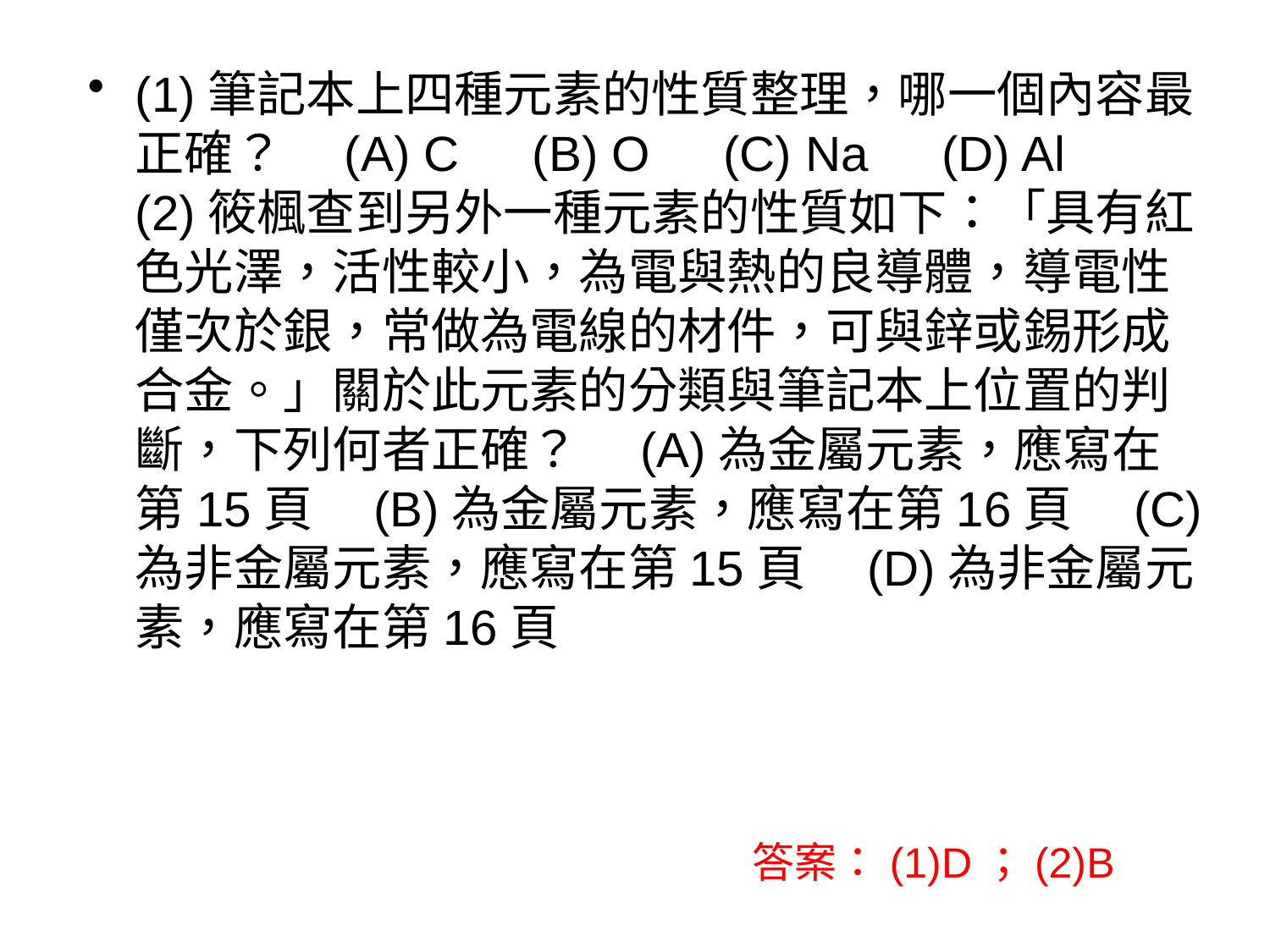

(1)筆記本上四種元素的性質整理，哪一個內容最正確？ (A) C　(B) O　(C) Na　(D) Al
(2)筱楓查到另外一種元素的性質如下：「具有紅色光澤，活性較小，為電與熱的良導體，導電性僅次於銀，常做為電線的材件，可與鋅或錫形成合金。」關於此元素的分類與筆記本上位置的判斷，下列何者正確？ (A)為金屬元素，應寫在第15頁 (B)為金屬元素，應寫在第16頁 (C)為非金屬元素，應寫在第15頁 (D)為非金屬元素，應寫在第16頁
答案：(1)D；(2)B